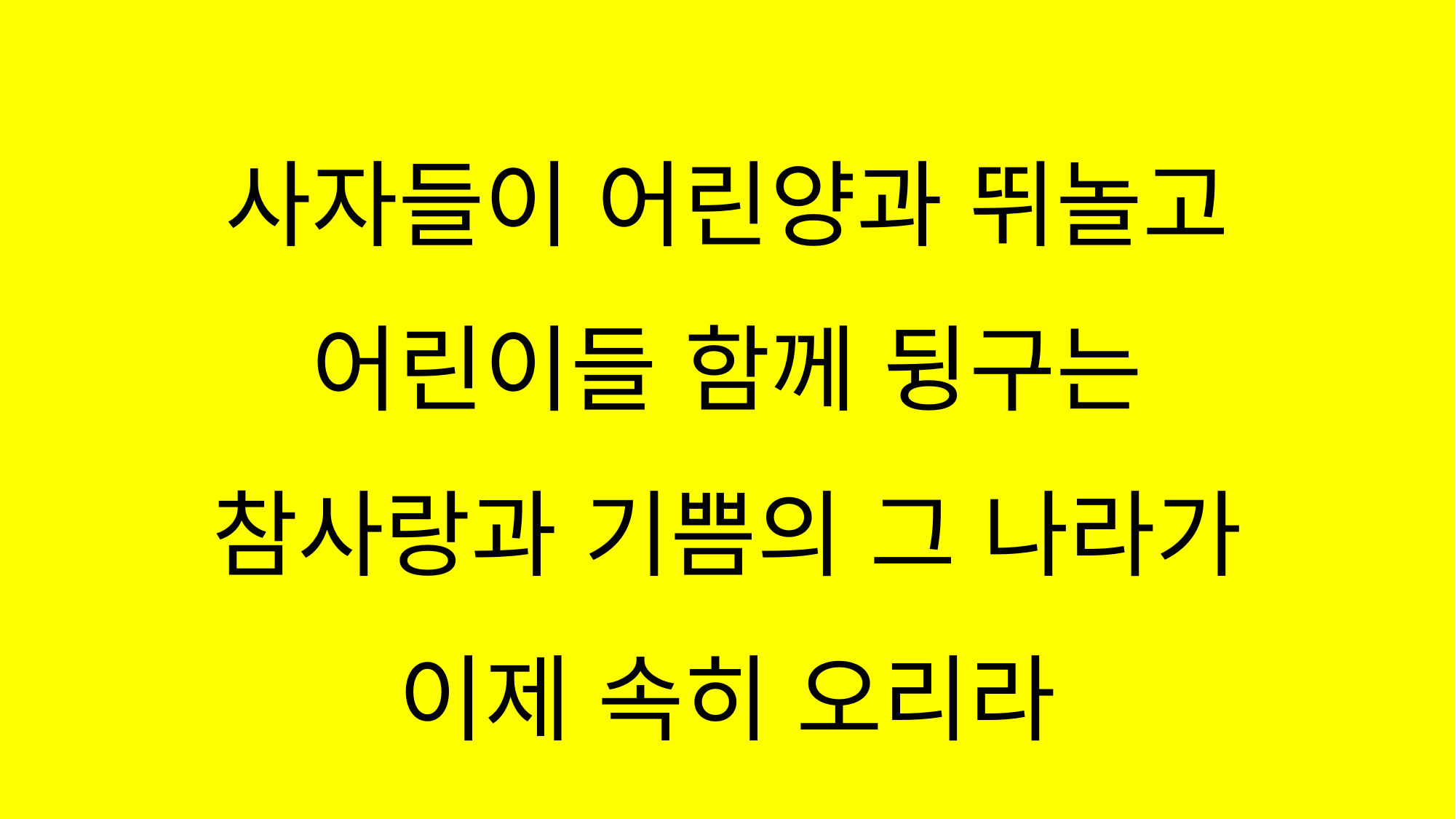

#
사자들이 어린양과 뛰놀고

어린이들 함께 뒹구는

참사랑과 기쁨의 그 나라가

이제 속히 오리라